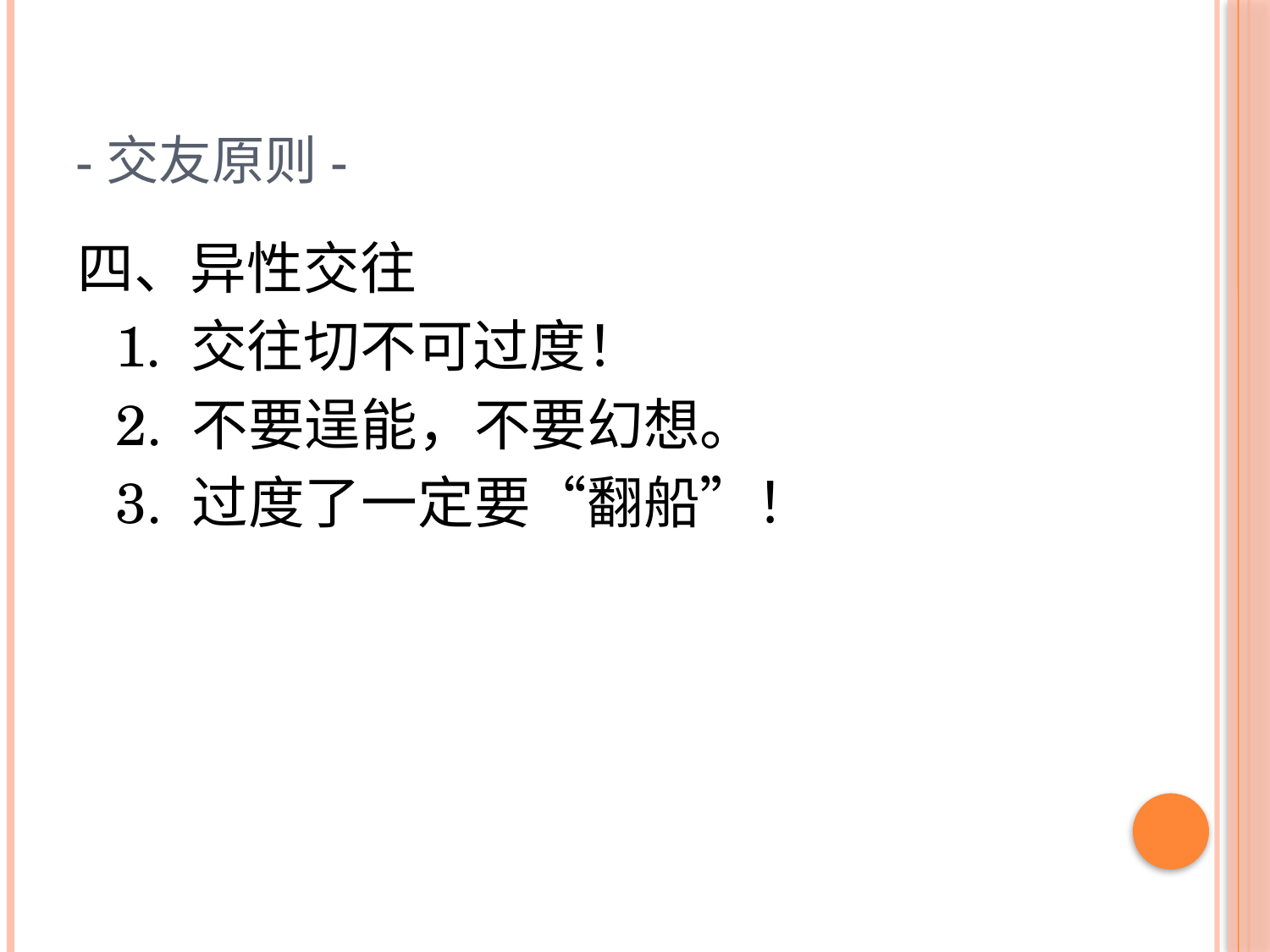

# -交友原则-
四、异性交往
	1. 交往切不可过度！
	2. 不要逞能，不要幻想。
	3. 过度了一定要“翻船”！